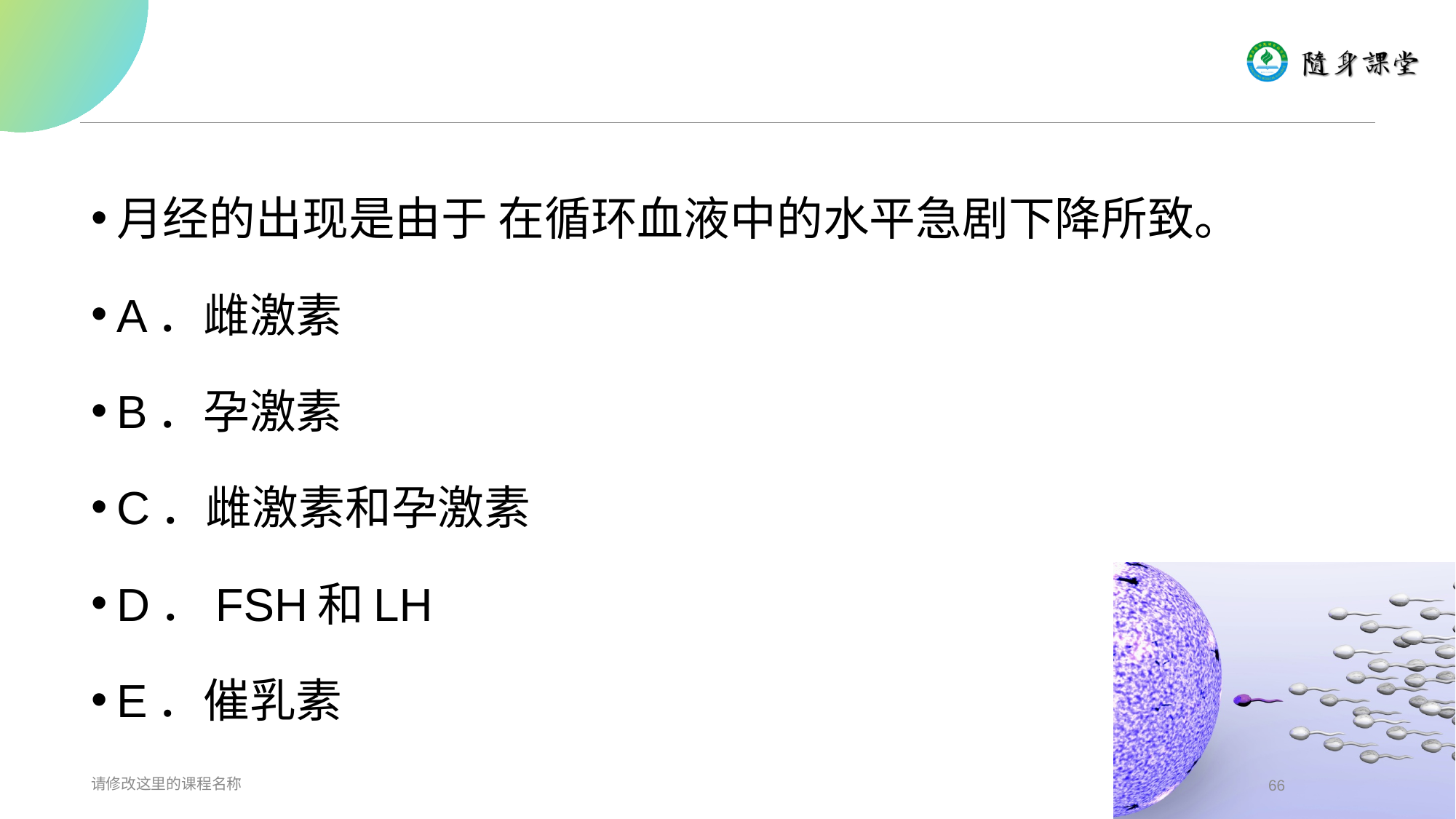

#
月经的出现是由于 在循环血液中的水平急剧下降所致。
A．雌激素
B．孕激素
C．雌激素和孕激素
D．FSH和LH
E．催乳素
请修改这里的课程名称
66